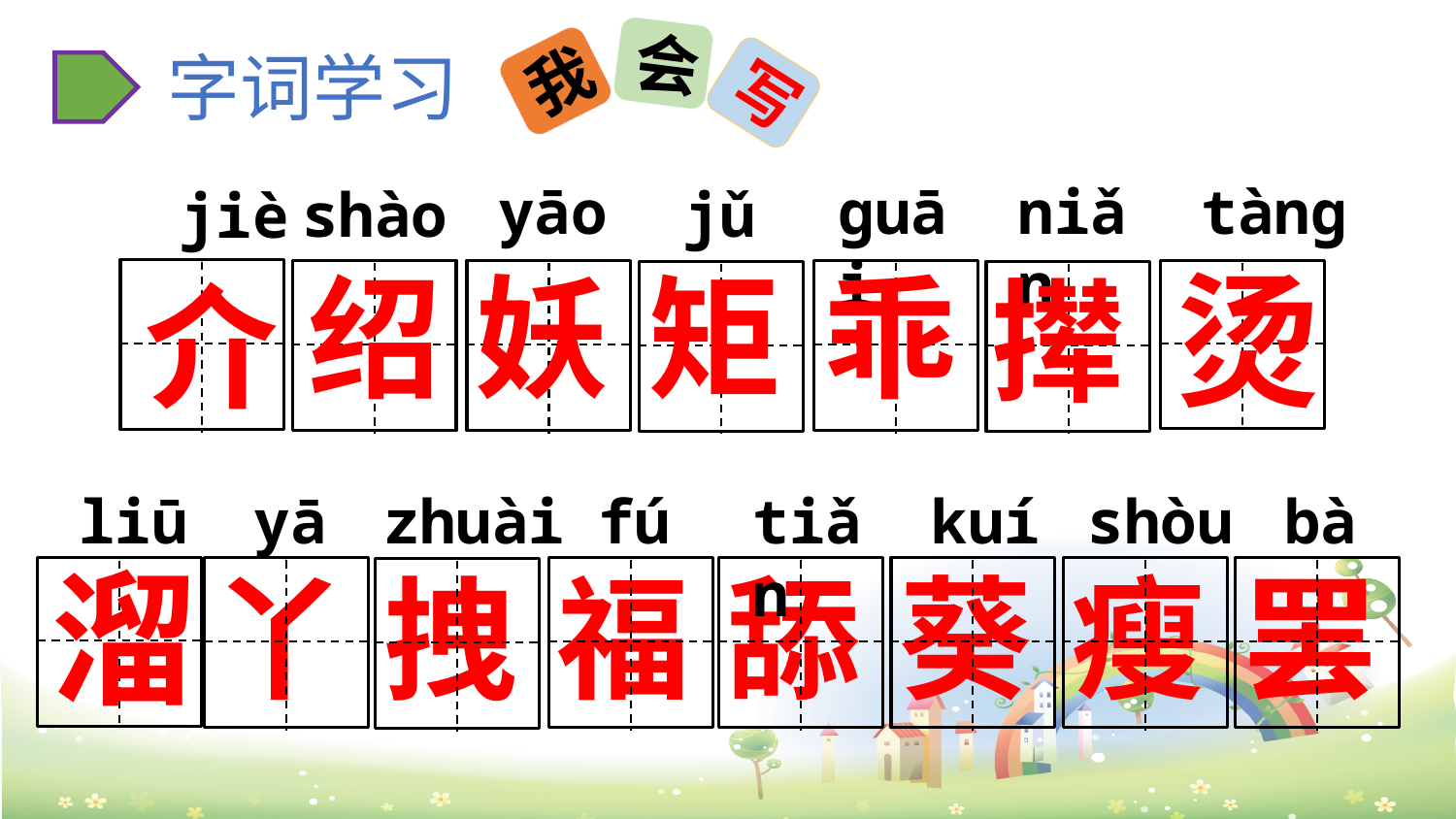

会
我
写
字词学习

niǎn
tàng
yāo
guāi
jǔ
shào
jiè
烫
绍
妖
矩
乖
撵
介

liū
yā
zhuài
fú
tiǎn
kuí
shòu
bà
溜
丫
福
舔
葵
瘦
罢
拽